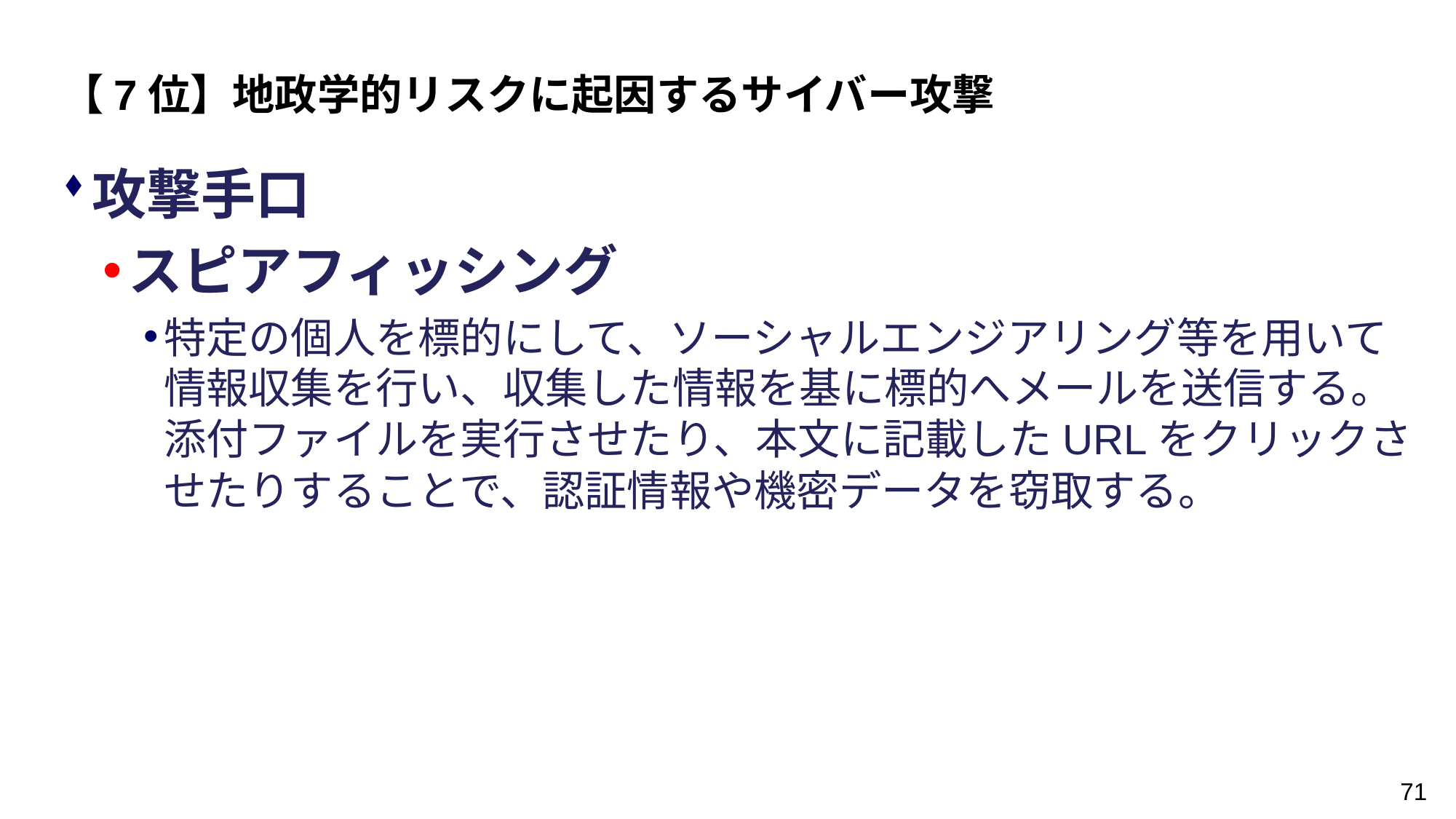

【7位】地政学的リスクに起因するサイバー攻撃
攻撃手口
スピアフィッシング
特定の個人を標的にして、ソーシャルエンジアリング等を用いて情報収集を行い、収集した情報を基に標的へメールを送信する。添付ファイルを実行させたり、本文に記載したURLをクリックさせたりすることで、認証情報や機密データを窃取する。

71